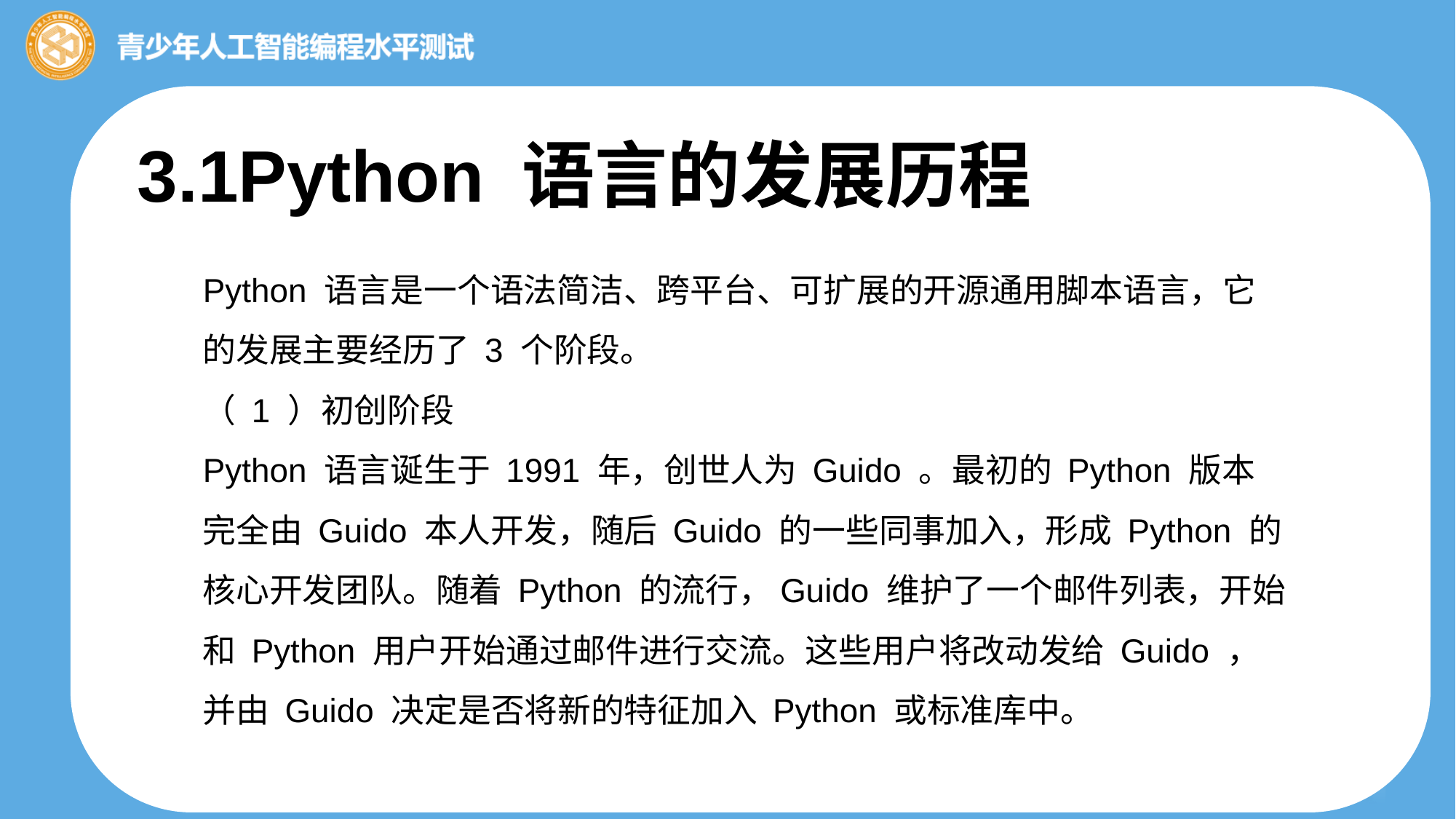

3.1Python 语言的发展历程

Python 语言是一个语法简洁、跨平台、可扩展的开源通用脚本语言，它的发展主要经历了 3 个阶段。
（ 1 ）初创阶段
Python 语言诞生于 1991 年，创世人为 Guido 。最初的 Python 版本完全由 Guido 本人开发，随后 Guido 的一些同事加入，形成 Python 的核心开发团队。随着 Python 的流行，Guido 维护了一个邮件列表，开始和 Python 用户开始通过邮件进行交流。这些用户将改动发给 Guido ，并由 Guido 决定是否将新的特征加入 Python 或标准库中。